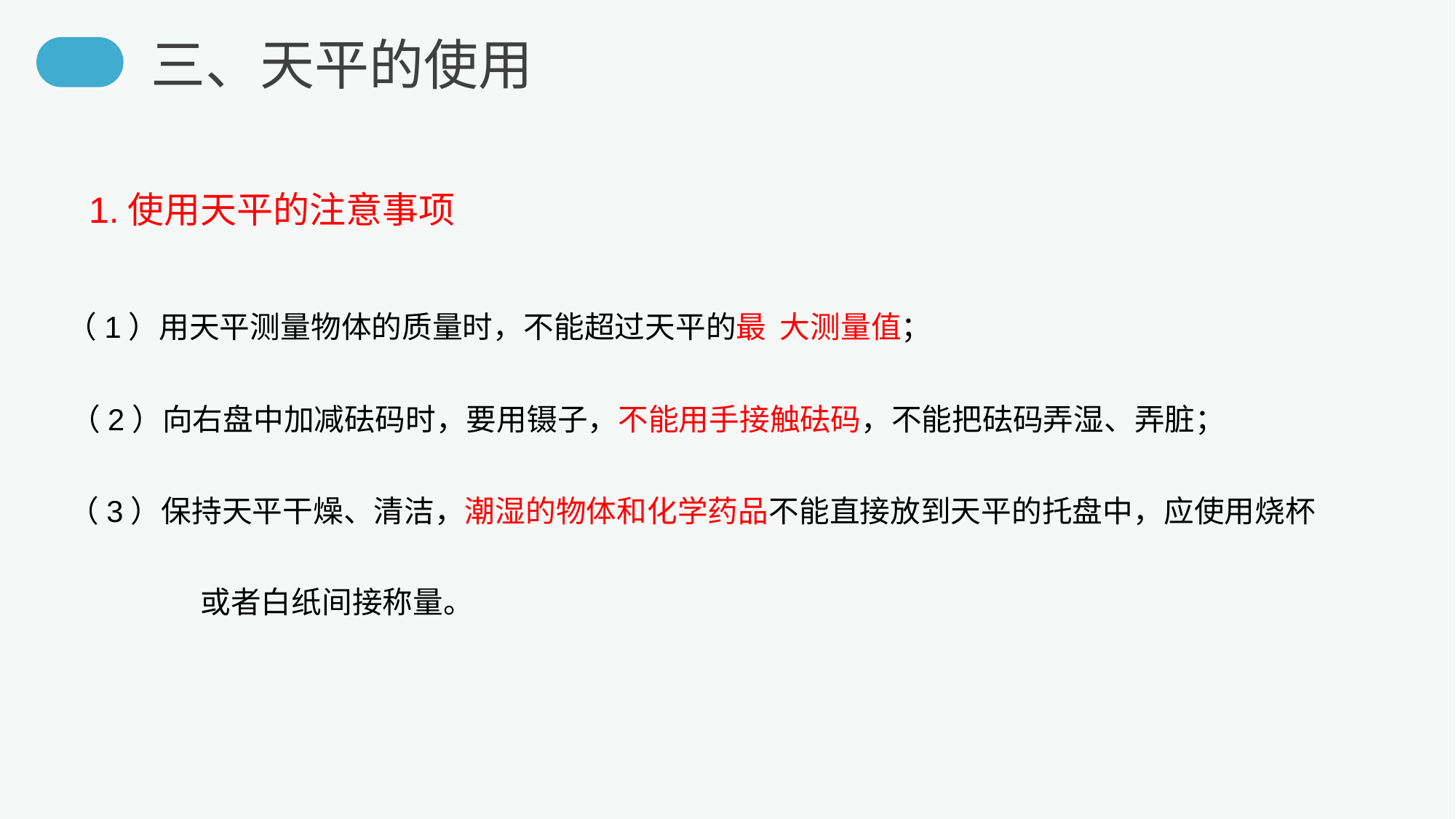

三、天平的使用
1.使用天平的注意事项
（1）用天平测量物体的质量时，不能超过天平的最  大测量值；
（2）向右盘中加减砝码时，要用镊子，不能用手接触砝码，不能把砝码弄湿、弄脏；
（3）保持天平干燥、清洁，潮湿的物体和化学药品不能直接放到天平的托盘中，应使用烧杯或者白纸间接称量。